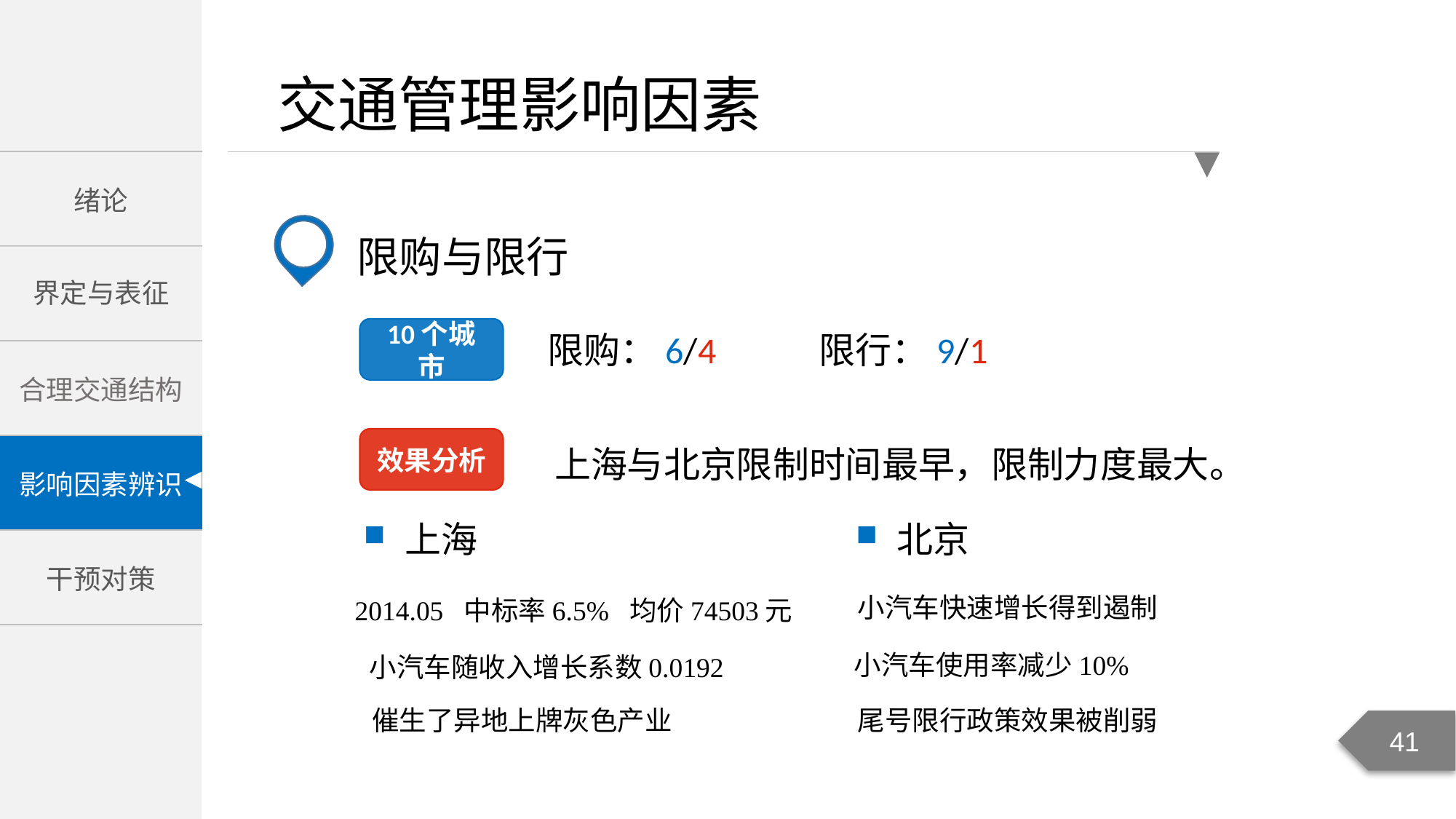

限购与限行
10个城市
限购：6/4
限行：9/1
效果分析
上海与北京限制时间最早，限制力度最大。
北京
上海
小汽车快速增长得到遏制
2014.05  中标率6.5%  均价74503元
小汽车使用率减少10%
小汽车随收入增长系数0.0192
催生了异地上牌灰色产业
尾号限行政策效果被削弱